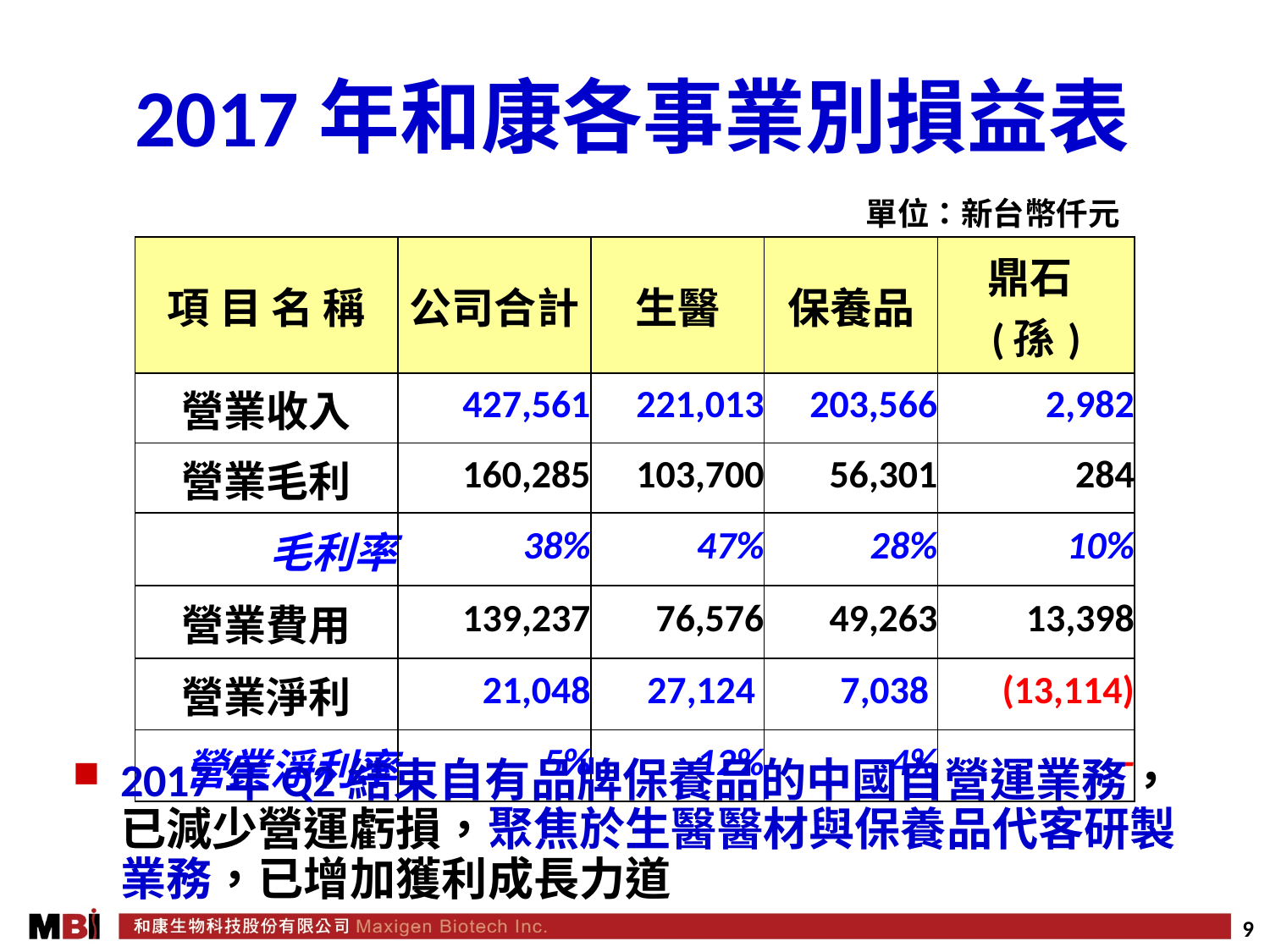

2017年和康各事業別損益表
單位：新台幣仟元
| 項 目 名 稱 | 公司合計 | 生醫 | 保養品 | 鼎石(孫) |
| --- | --- | --- | --- | --- |
| 營業收入 | 427,561 | 221,013 | 203,566 | 2,982 |
| 營業毛利 | 160,285 | 103,700 | 56,301 | 284 |
| 毛利率 | 38% | 47% | 28% | 10% |
| 營業費用 | 139,237 | 76,576 | 49,263 | 13,398 |
| 營業淨利 | 21,048 | 27,124 | 7,038 | (13,114) |
| 營業淨利率 | 5% | 12% | 4% | - |
2017年Q2結束自有品牌保養品的中國自營運業務，已減少營運虧損，聚焦於生醫醫材與保養品代客研製業務，已增加獲利成長力道
9